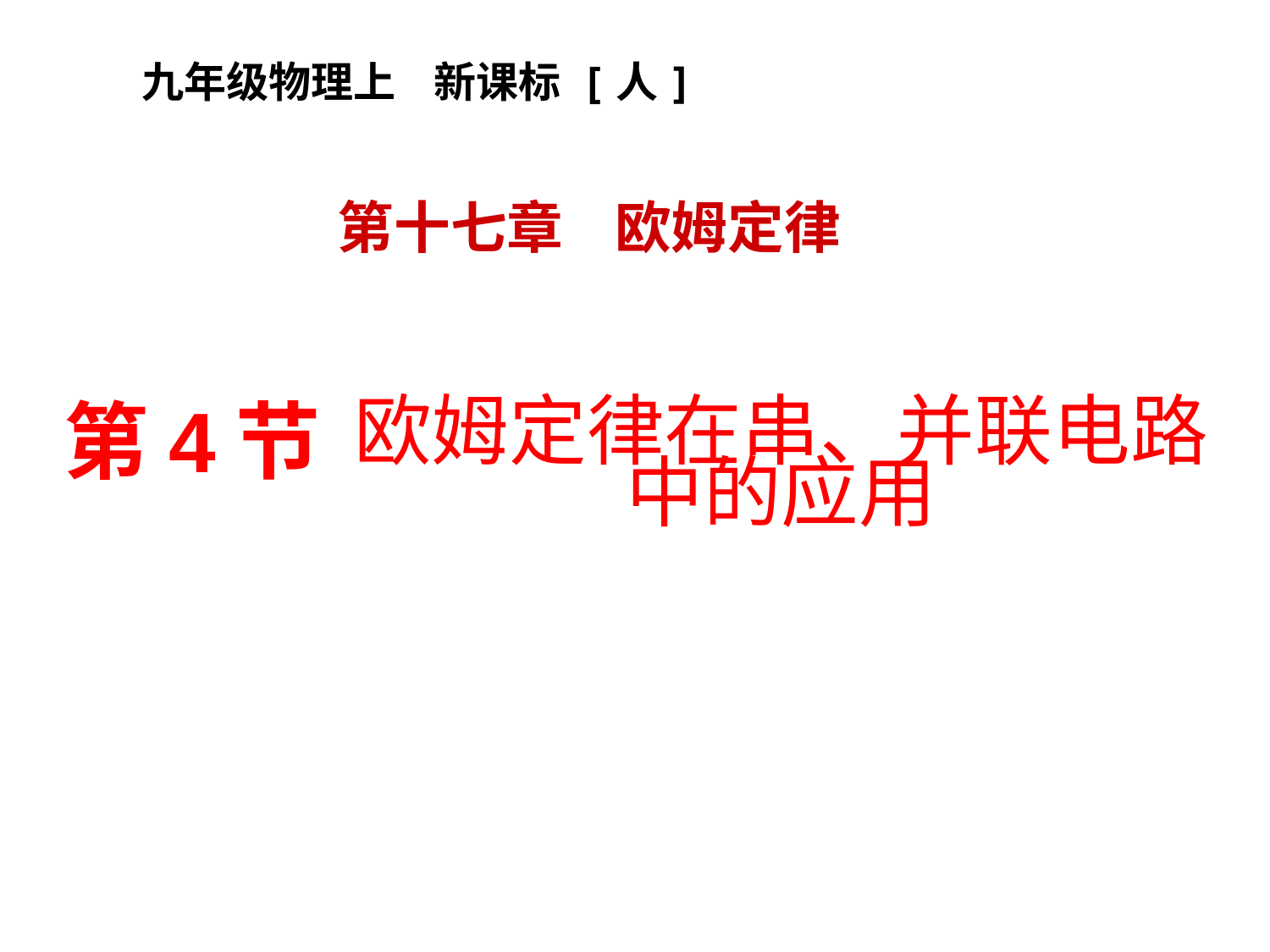

九年级物理上    新课标 [人]
第十七章    欧姆定律
第4节
欧姆定律在串、并联电路中的应用